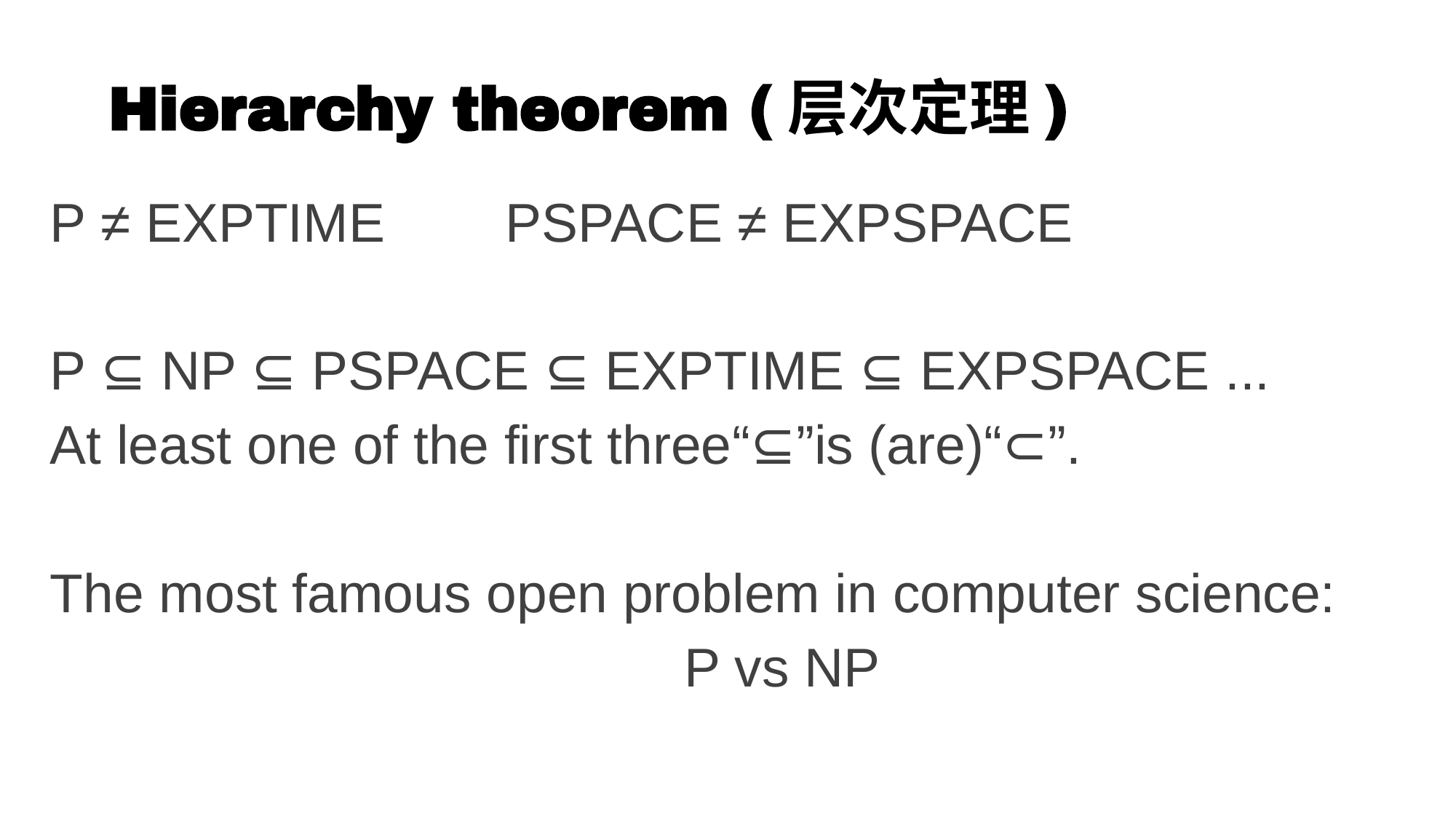

# Hierarchy theorem (层次定理)
P ≠ EXPTIME        PSPACE ≠ EXPSPACE

P ⊆ NP ⊆ PSPACE ⊆ EXPTIME ⊆ EXPSPACE ...
At least one of the first three“⊆”is (are)“⊂”.

The most famous open problem in computer science:
                                          P vs NP